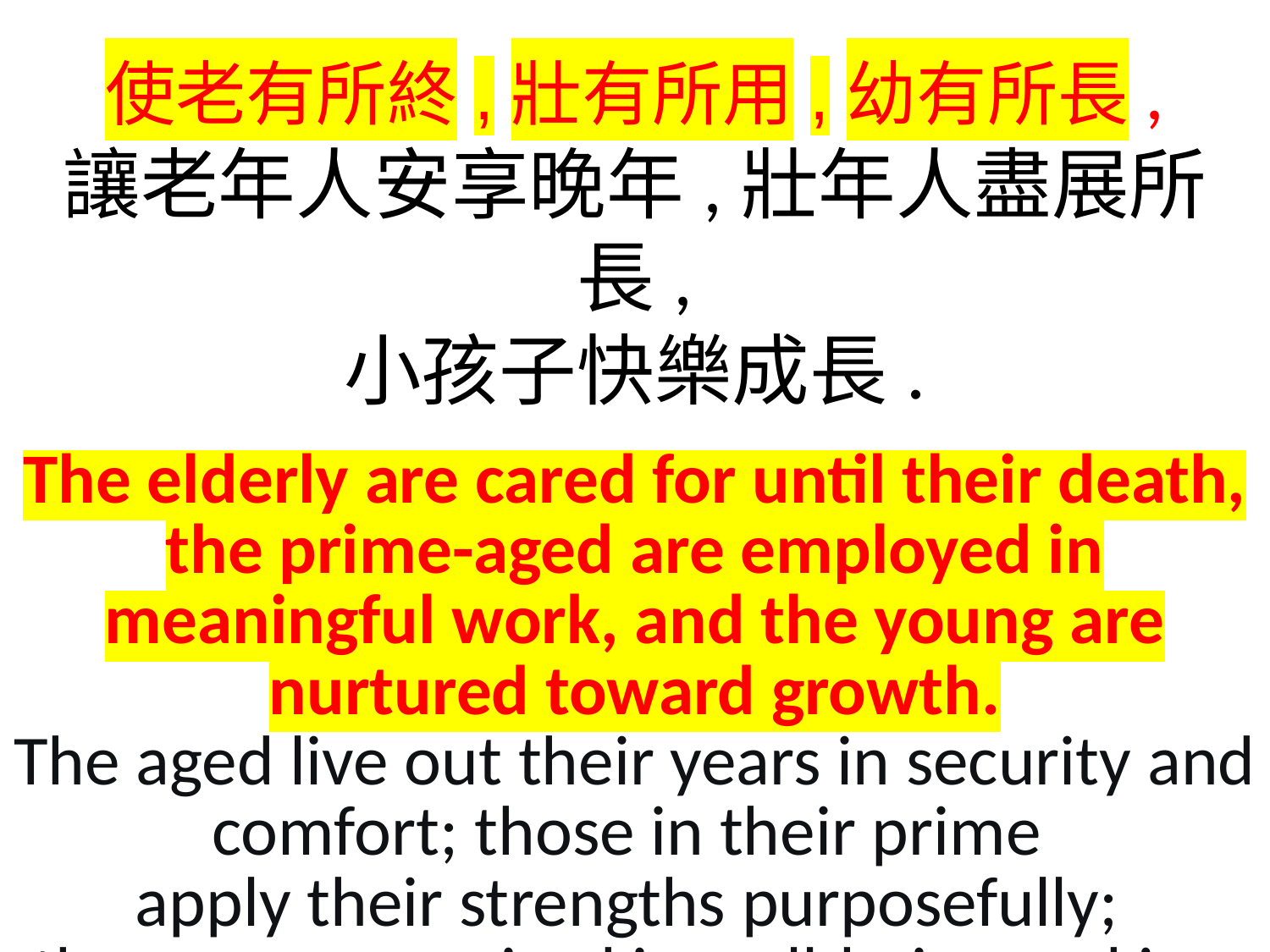

使老有所終,壯有所用,幼有所長,
讓老年人安享晚年,壯年人盡展所長,
小孩子快樂成長.
The elderly are cared for until their death, the prime-aged are employed in meaningful work, and the young are nurtured toward growth.
The aged live out their years in security and comfort; those in their prime
apply their strengths purposefully;
the young are raised in well-being and joy.